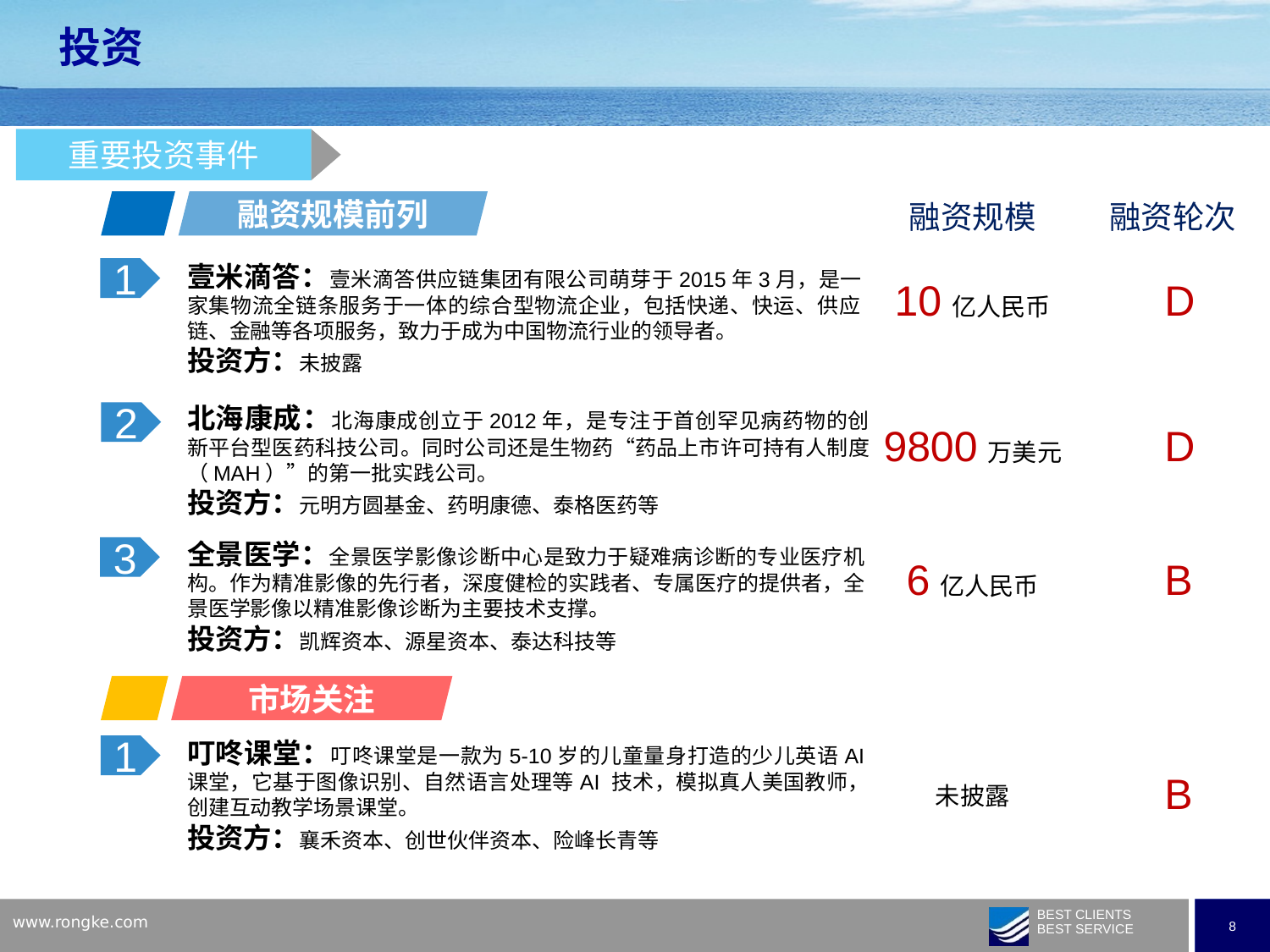

投资
重要投资事件

融资规模前列
融资规模
融资轮次
壹米滴答：壹米滴答供应链集团有限公司萌芽于2015年3月，是一家集物流全链条服务于一体的综合型物流企业，包括快递、快运、供应链、金融等各项服务，致力于成为中国物流行业的领导者。
投资方：未披露
1
10亿人民币
D
北海康成：北海康成创立于2012年，是专注于首创罕见病药物的创新平台型医药科技公司。同时公司还是生物药“药品上市许可持有人制度（MAH）”的第一批实践公司。
投资方：元明方圆基金、药明康德、泰格医药等
2
9800万美元
D
全景医学：全景医学影像诊断中心是致力于疑难病诊断的专业医疗机构。作为精准影像的先行者，深度健检的实践者、专属医疗的提供者，全景医学影像以精准影像诊断为主要技术支撑。
投资方：凯辉资本、源星资本、泰达科技等
3
B
6亿人民币

市场关注
叮咚课堂：叮咚课堂是一款为5-10岁的儿童量身打造的少儿英语AI课堂，它基于图像识别、自然语言处理等AI 技术，模拟真人美国教师，创建互动教学场景课堂。
投资方：襄禾资本、创世伙伴资本、险峰长青等
1
B
未披露